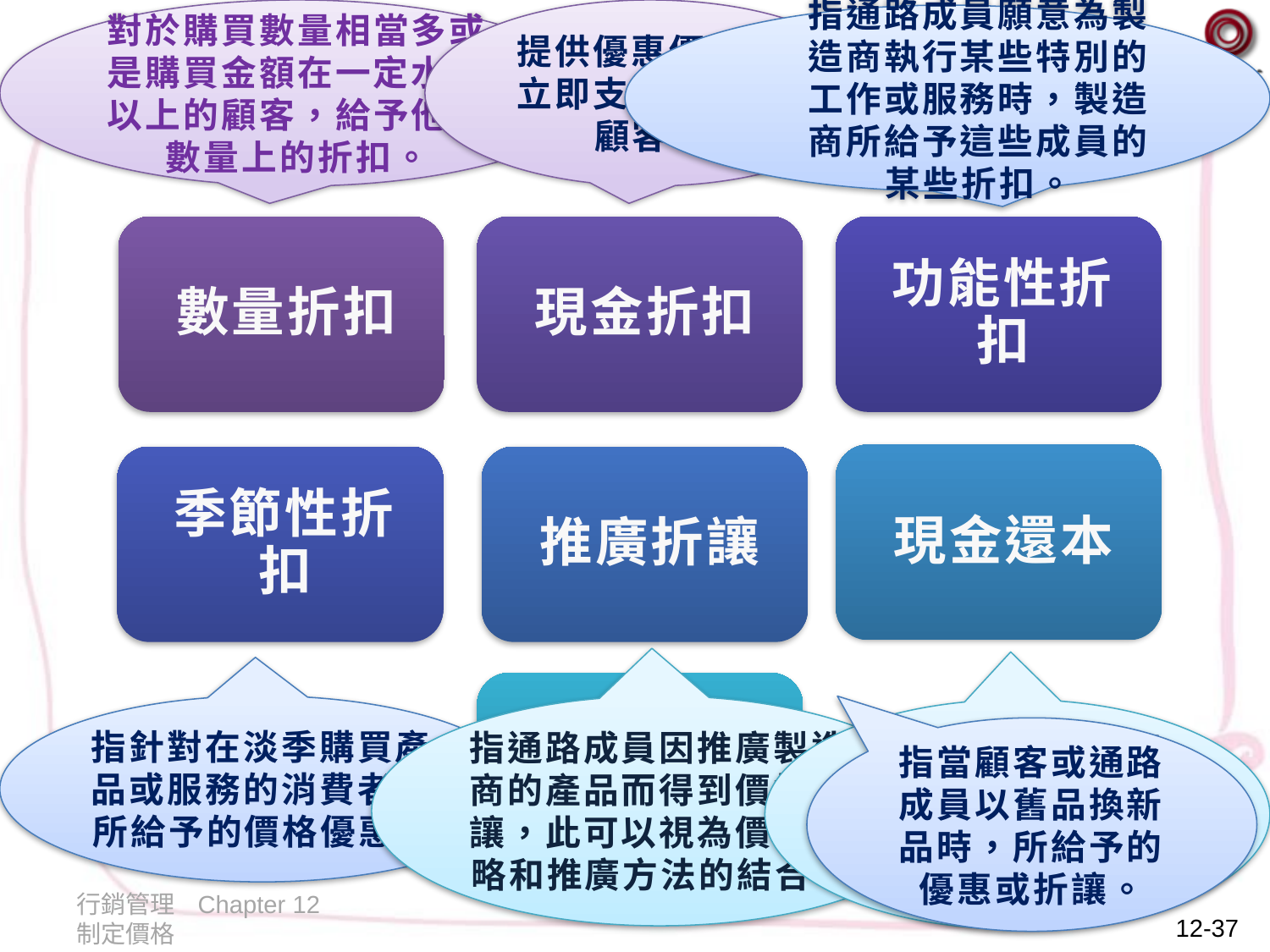

對於購買數量相當多或是購買金額在一定水準以上的顧客，給予他們數量上的折扣。
# §12.5.1 折扣、折讓和現金還本
提供優惠價格給立即支付帳款的顧客。
指通路成員願意為製造商執行某些特別的工作或服務時，製造商所給予這些成員的某些折扣。
數量折扣
現金折扣
功能性折扣
季節性折扣
推廣折讓
現金還本
換入折讓
指針對在淡季購買產品或服務的消費者，所給予的價格優惠。
指通路成員因推廣製造商的產品而得到價格折讓，此可以視為價格策略和推廣方法的結合。
廠商有時提供在某一段期間內購買該產品的消費者一定金額的現金還本。
指當顧客或通路成員以舊品換新品時，所給予的優惠或折讓。
行銷管理   Chapter 12   制定價格
12-37